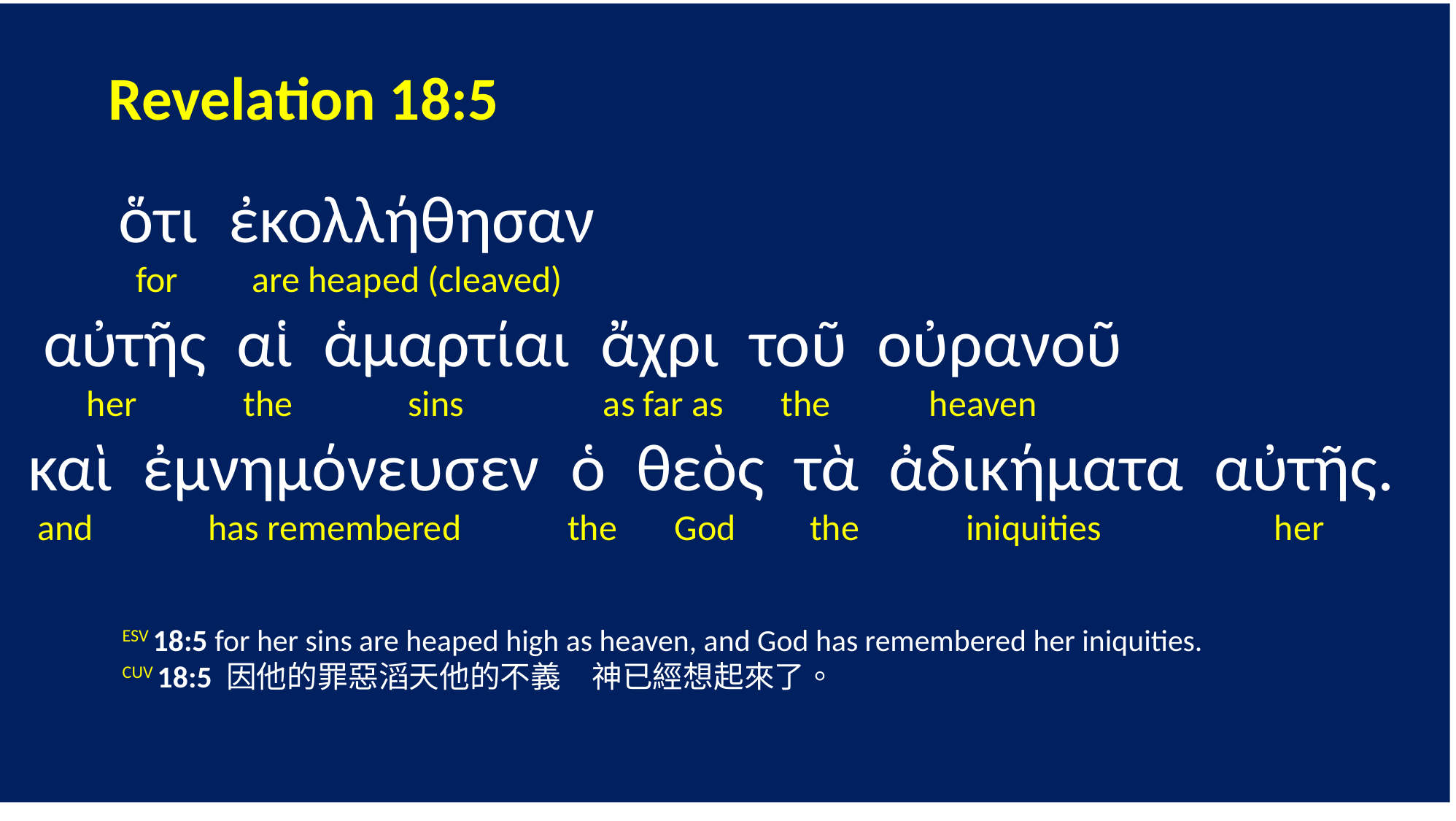

Revelation 18:5

       ὅτι  ἐκολλήθησαν
               for         are heaped (cleaved)
  αὐτῆς  αἱ  ἁμαρτίαι  ἄχρι  τοῦ  οὐρανοῦ
         her             the              sins                 as far as       the            heaven
 καὶ  ἐμνημόνευσεν  ὁ  θεὸς  τὰ  ἀδικήματα  αὐτῆς.
   and              has remembered             the       God         the             iniquities                     her

	ESV 18:5 for her sins are heaped high as heaven, and God has remembered her iniquities.
 	CUV 18:5 因他的罪惡滔天他的不義　神已經想起來了。